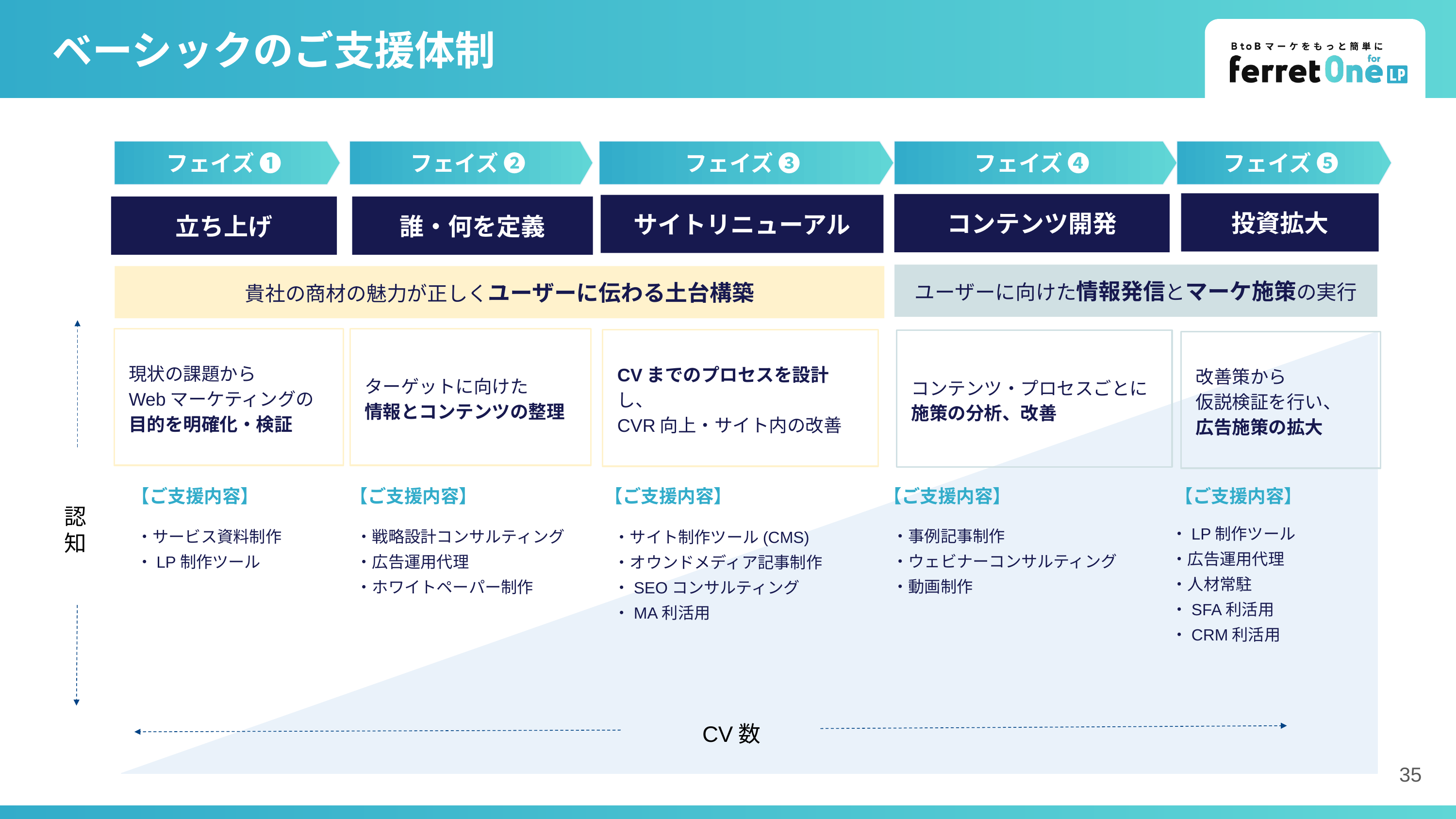

# ベーシックのご支援体制
フェイズ ❶
フェイズ ❷
フェイズ ❸
フェイズ ❹
フェイズ ❺
投資拡大
コンテンツ開発
サイトリニューアル
立ち上げ
誰・何を定義
ユーザーに向けた情報発信とマーケ施策の実行
貴社の商材の魅力が正しくユーザーに伝わる土台構築
現状の課題から
Webマーケティングの
目的を明確化・検証
ターゲットに向けた
情報とコンテンツの整理
CVまでのプロセスを設計し、
CVR向上・サイト内の改善
コンテンツ・プロセスごとに
施策の分析、改善
改善策から
仮説検証を行い、
広告施策の拡大

【ご支援内容】
【ご支援内容】
【ご支援内容】
【ご支援内容】
【ご支援内容】
認
知
・LP制作ツール
・広告運用代理
・人材常駐
・SFA利活用
・CRM利活用
・事例記事制作
・ウェビナーコンサルティング
・動画制作
・戦略設計コンサルティング
・広告運用代理
・ホワイトペーパー制作
・サービス資料制作
・LP制作ツール
・サイト制作ツール(CMS)
・オウンドメディア記事制作
・SEOコンサルティング
・MA利活用
CV数
35